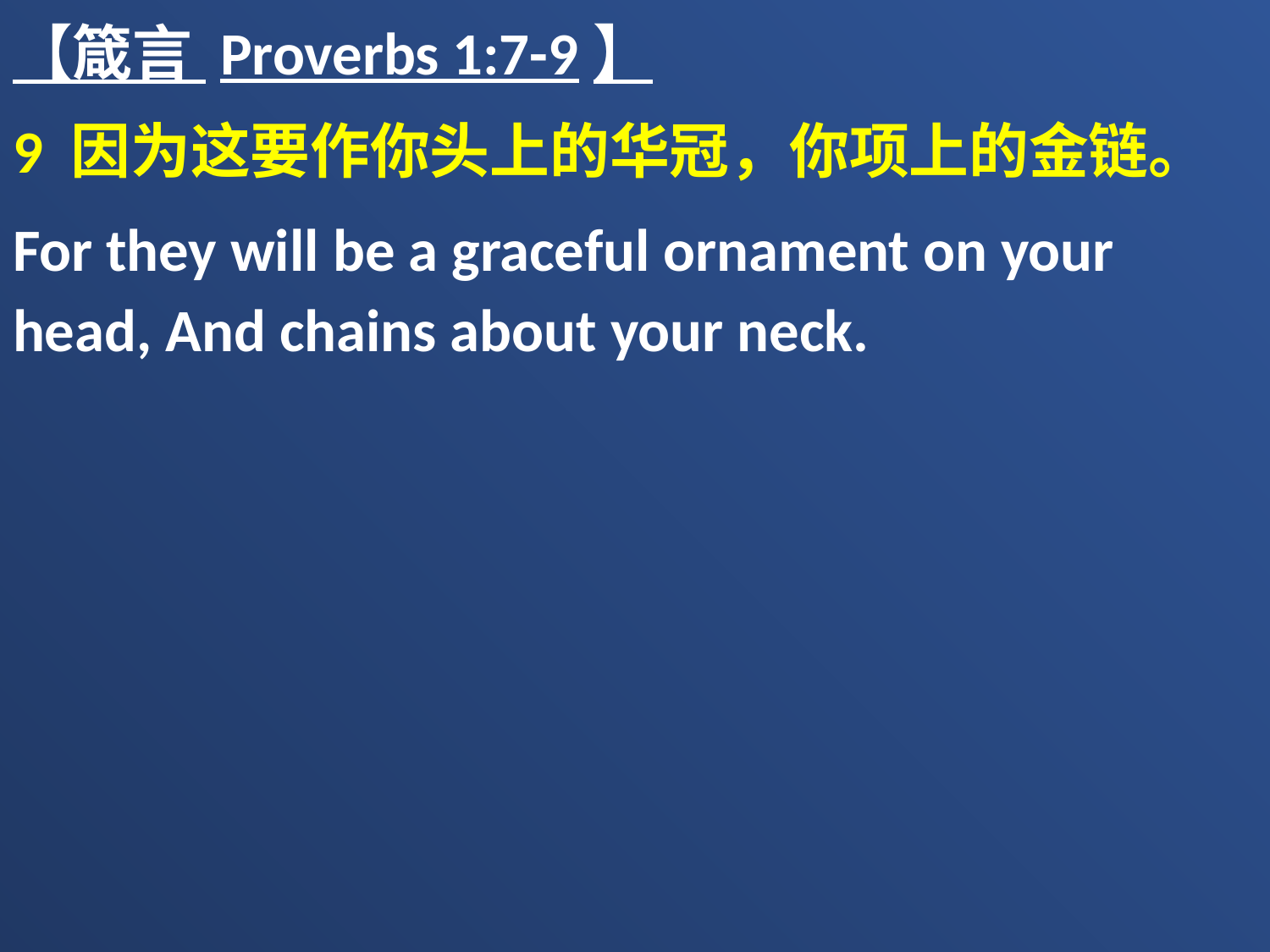

【箴言 Proverbs 1:7-9】
9 因为这要作你头上的华冠，你项上的金链。
For they will be a graceful ornament on your head, And chains about your neck.